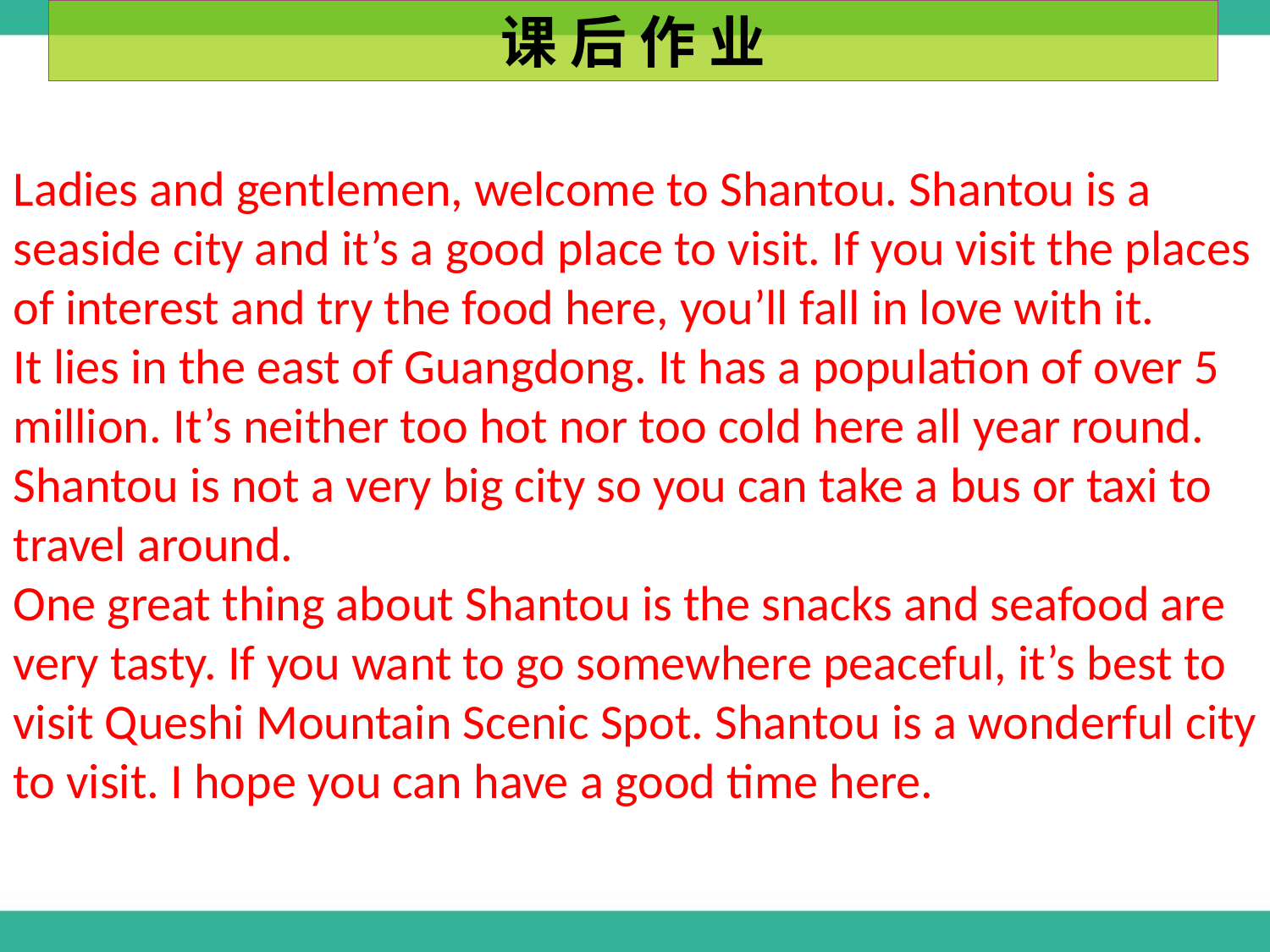

课 后 作 业
Ladies and gentlemen, welcome to Shantou. Shantou is a seaside city and it’s a good place to visit. If you visit the places of interest and try the food here, you’ll fall in love with it.
It lies in the east of Guangdong. It has a population of over 5 million. It’s neither too hot nor too cold here all year round. Shantou is not a very big city so you can take a bus or taxi to travel around.
One great thing about Shantou is the snacks and seafood are very tasty. If you want to go somewhere peaceful, it’s best to visit Queshi Mountain Scenic Spot. Shantou is a wonderful city to visit. I hope you can have a good time here.